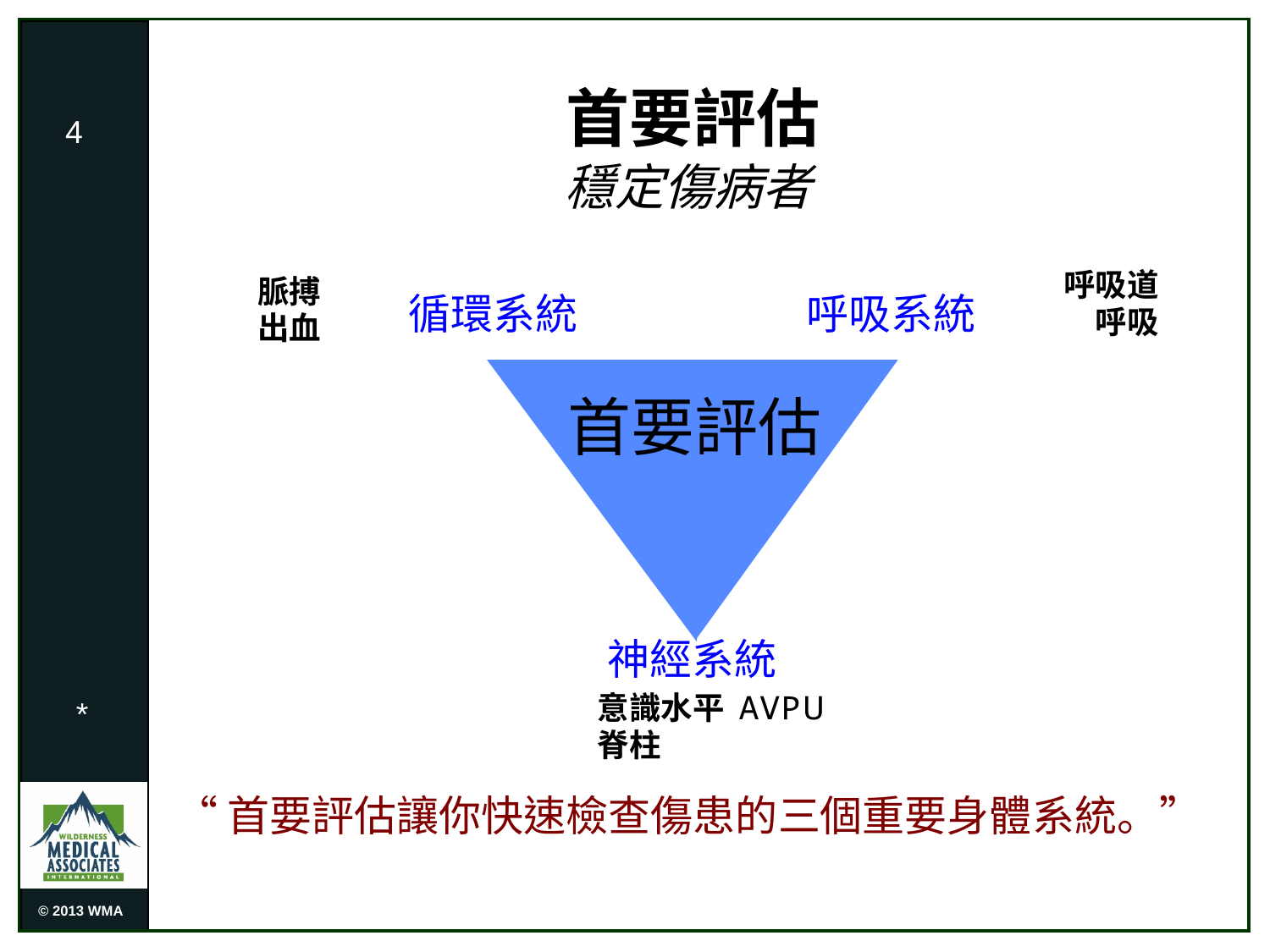

# 首要評估
4
	穩定傷病者
呼吸道
呼吸
脈搏
出血
循環系統                        呼吸系統

神經系統

首要評估
意識水平 AVPU
脊柱
*
“首要評估讓你快速檢查傷患的三個重要身體系統。”